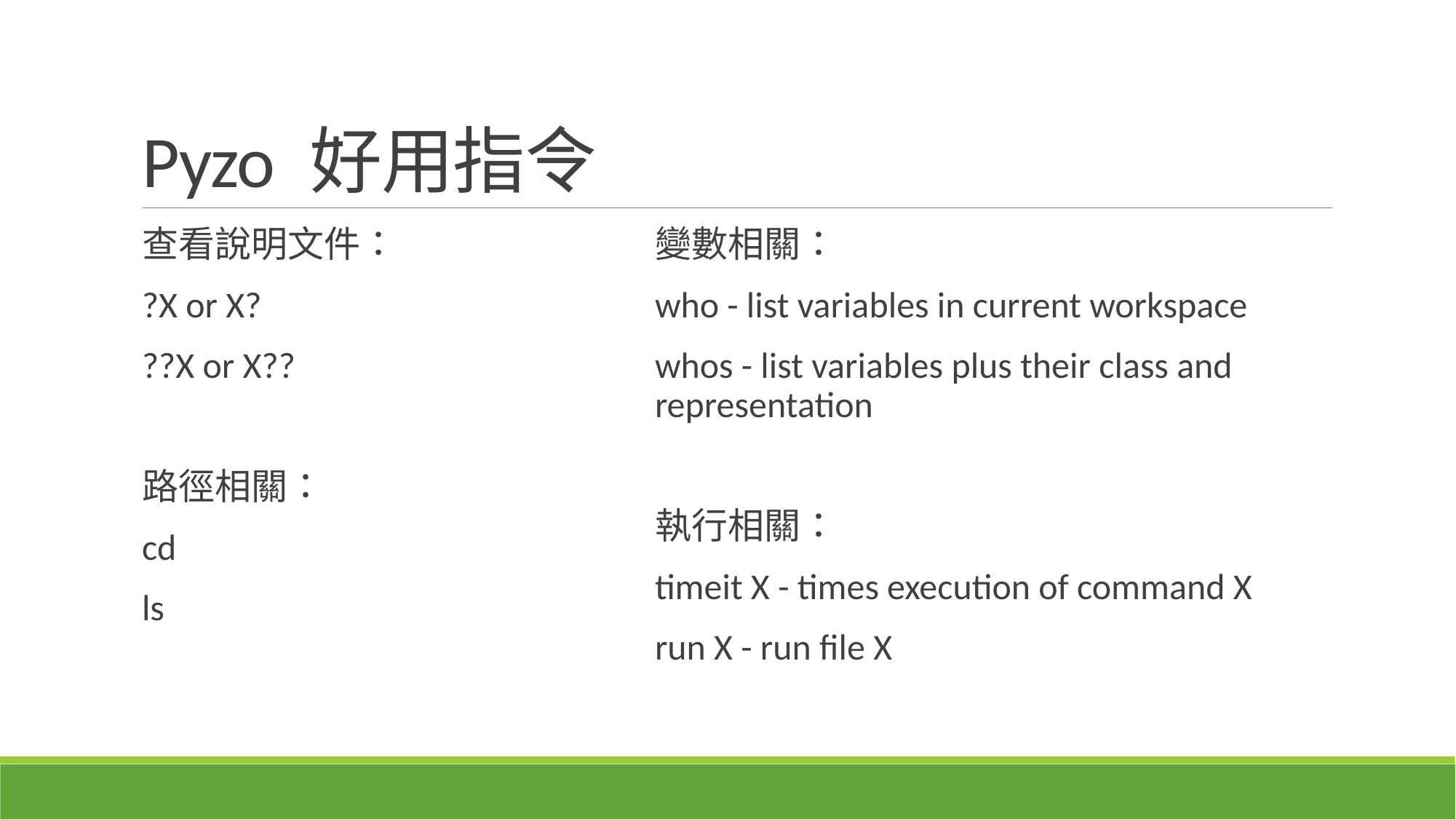

# Pyzo 好用指令
查看說明文件：
?X or X?
??X or X??

路徑相關：
cd
ls
變數相關：
who - list variables in current workspace
whos - list variables plus their class and representation

執行相關：
timeit X - times execution of command X
run X - run file X